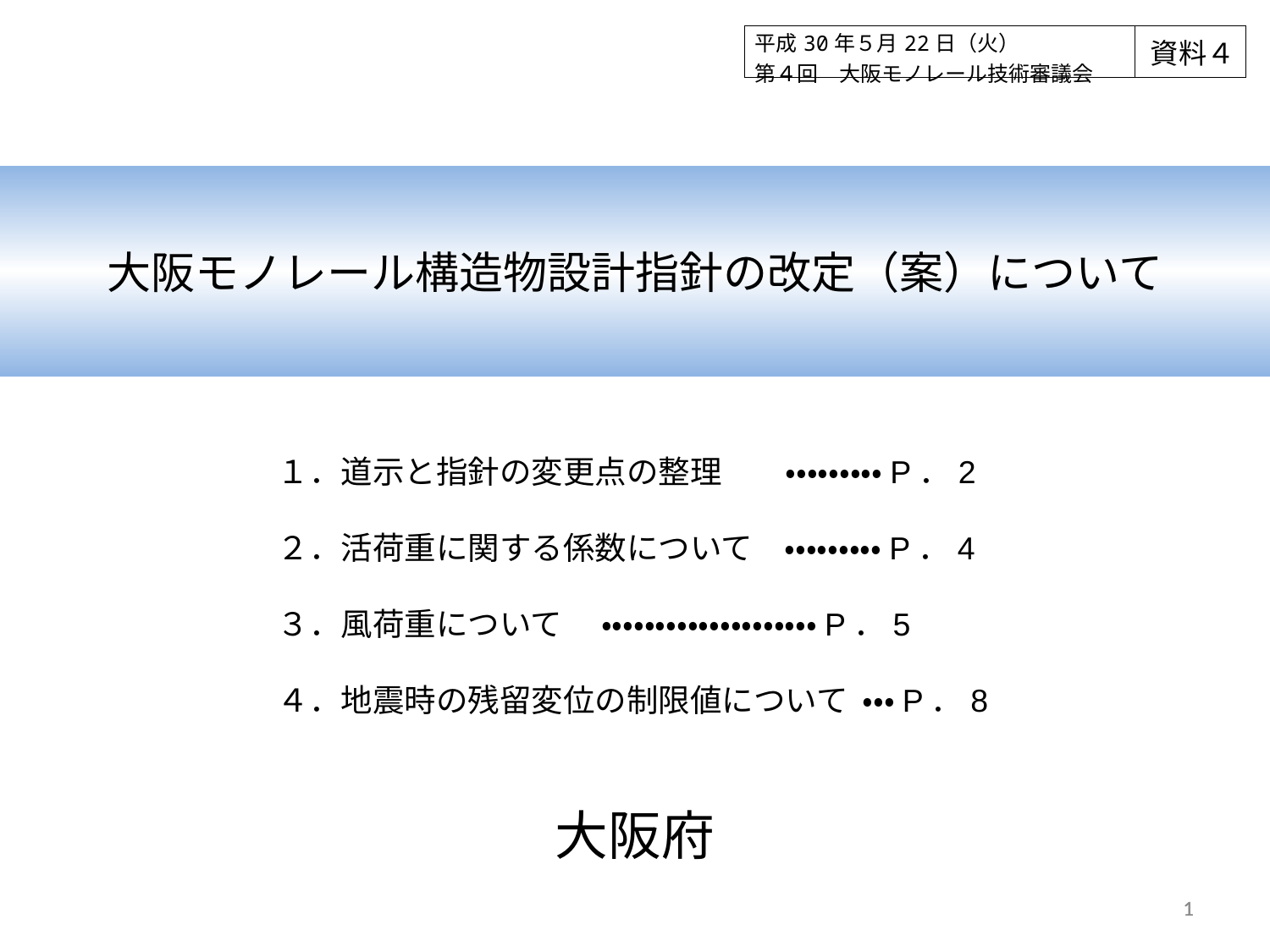

| 平成30年５月22日（火） 第４回　大阪モノレール技術審議会 | 資料４ |
| --- | --- |
大阪モノレール構造物設計指針の改定（案）について
１．道示と指針の変更点の整理　　・・・・・・・・・P．2

２．活荷重に関する係数について　・・・・・・・・・P．4

３．風荷重について　 ・・・・・・・・・・・・・・・・・・・・P．5

４．地震時の残留変位の制限値について  ・・・P．8
大阪府
1
1